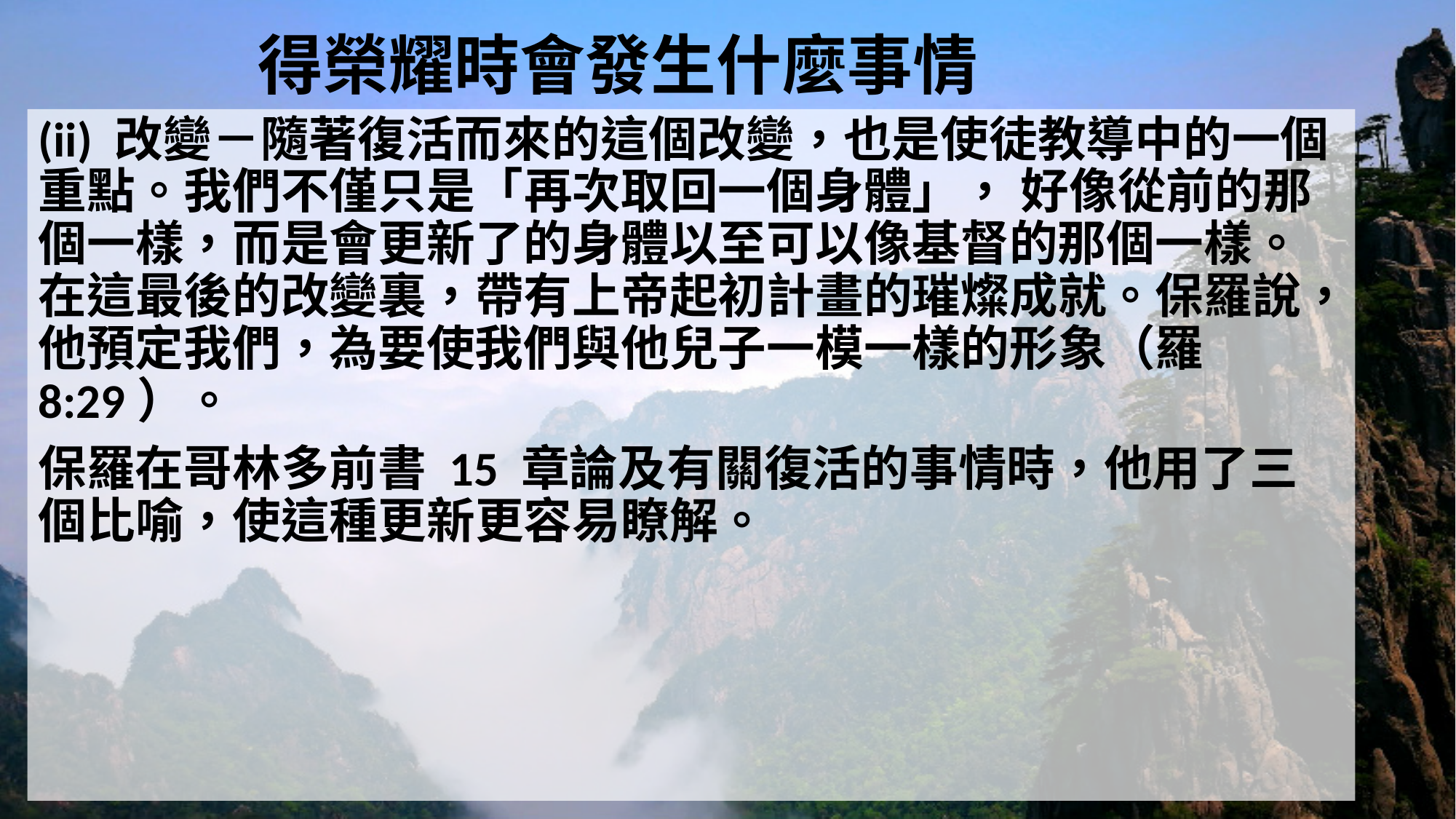

# 得榮耀時會發生什麼事情
(ii) 改變－隨著復活而來的這個改變，也是使徒教導中的一個重點。我們不僅只是「再次取回一個身體」， 好像從前的那個一樣，而是會更新了的身體以至可以像基督的那個一樣。在這最後的改變裏，帶有上帝起初計畫的璀燦成就。保羅說，他預定我們，為要使我們與他兒子一模一樣的形象（羅8:29）。
保羅在哥林多前書 15 章論及有關復活的事情時，他用了三個比喻，使這種更新更容易瞭解。